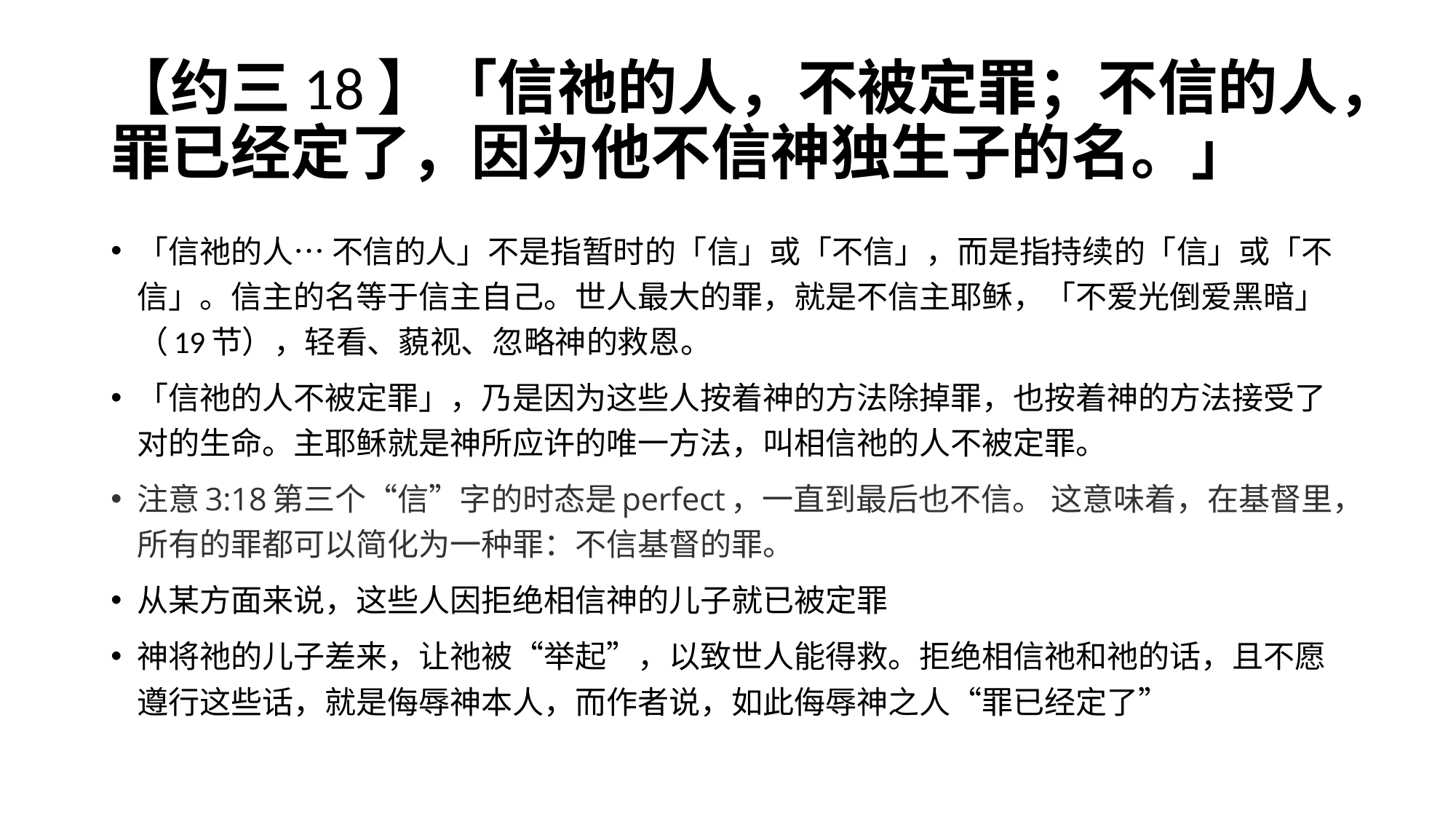

# 【约三18】「信祂的人，不被定罪；不信的人，罪已经定了，因为他不信神独生子的名。」
「信祂的人… 不信的人」不是指暂时的「信」或「不信」，而是指持续的「信」或「不信」。信主的名等于信主自己。世人最大的罪，就是不信主耶稣，「不爱光倒爱黑暗」（19节），轻看、藐视、忽略神的救恩。
「信祂的人不被定罪」，乃是因为这些人按着神的方法除掉罪，也按着神的方法接受了对的生命。主耶稣就是神所应许的唯一方法，叫相信祂的人不被定罪。
注意3:18第三个“信”字的时态是perfect，一直到最后也不信。 这意味着，在基督里，所有的罪都可以简化为一种罪：不信基督的罪。
从某方面来说，这些人因拒绝相信神的儿子就已被定罪
神将祂的儿子差来，让祂被“举起”，以致世人能得救。拒绝相信祂和祂的话，且不愿遵行这些话，就是侮辱神本人，而作者说，如此侮辱神之人“罪已经定了”